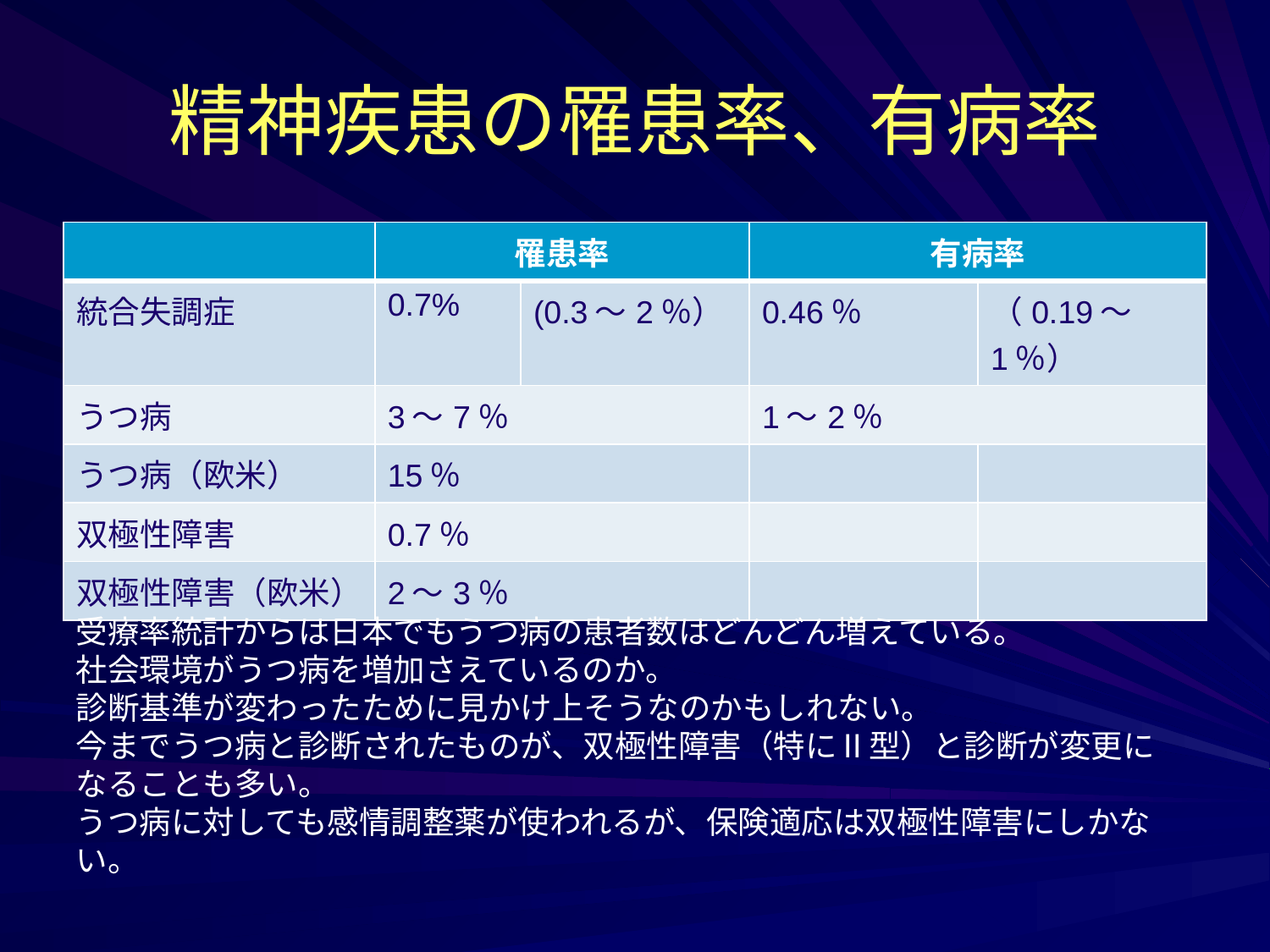

# 精神疾患の罹患率、有病率
|  | 罹患率 |  | 有病率 |  |
| --- | --- | --- | --- | --- |
| 統合失調症 | 0.7% | (0.3～2％） | 0.46％ | （0.19～1％） |
| うつ病 | 3～7％ |  | 1～2％ |  |
| うつ病（欧米） | 15％ |  |  |  |
| 双極性障害 | 0.7％ |  |  |  |
| 双極性障害（欧米） | 2～3％ |  |  |  |
受療率統計からは日本でもうつ病の患者数はどんどん増えている。
社会環境がうつ病を増加さえているのか。
診断基準が変わったために見かけ上そうなのかもしれない。
今までうつ病と診断されたものが、双極性障害（特にⅡ型）と診断が変更になることも多い。
うつ病に対しても感情調整薬が使われるが、保険適応は双極性障害にしかない。